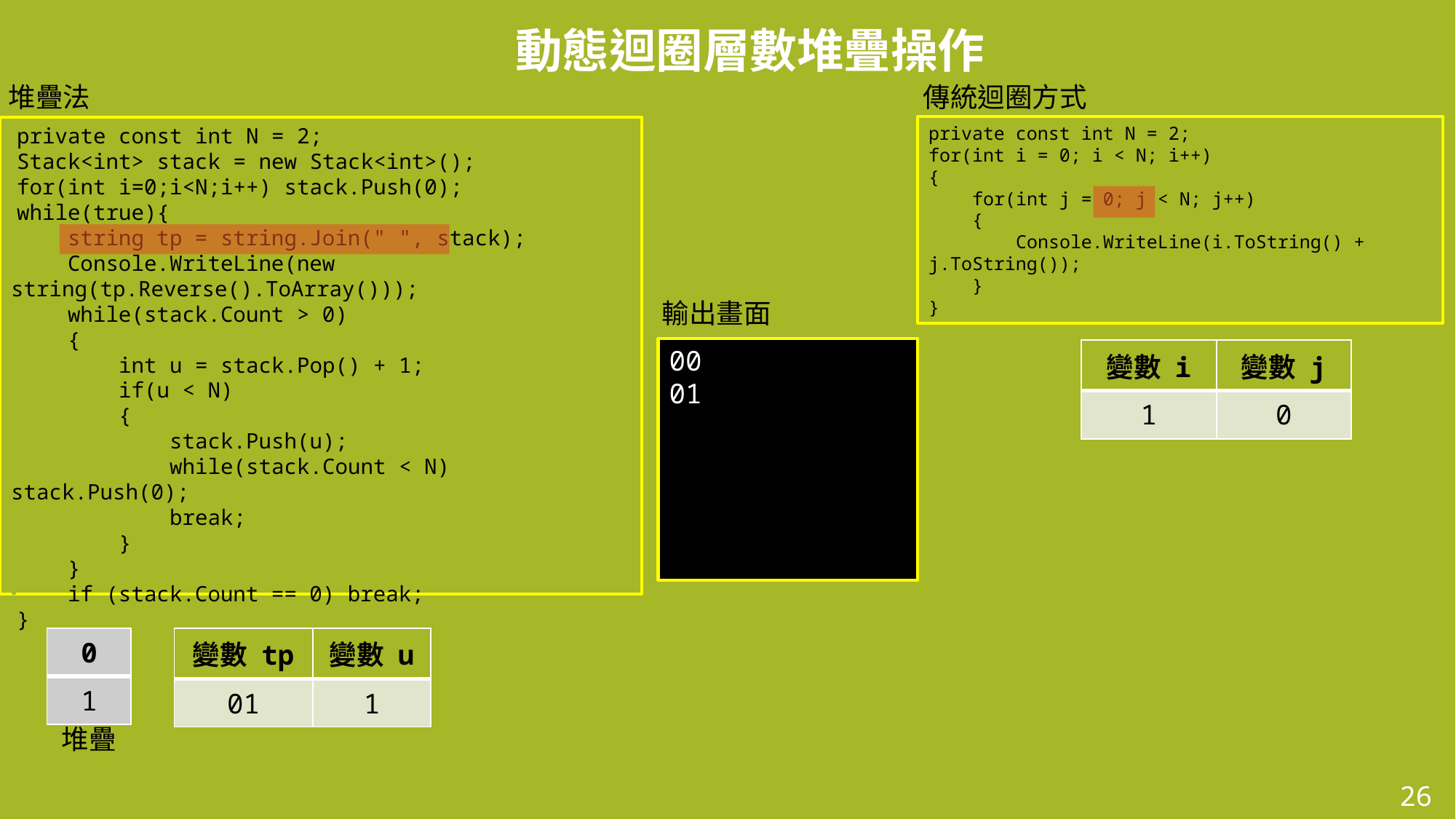

動態迴圈層數堆疊操作
傳統迴圈方式
堆疊法
#
private const int N = 2;
for(int i = 0; i < N; i++)
{
    for(int j = 0; j < N; j++)
    {
        Console.WriteLine(i.ToString() + j.ToString());
    }
}
private const int N = 2;
Stack<int> stack = new Stack<int>();
for(int i=0;i<N;i++) stack.Push(0);
while(true){
    string tp = string.Join(" ", stack);
    Console.WriteLine(new string(tp.Reverse().ToArray()));
    while(stack.Count > 0)
    {
        int u = stack.Pop() + 1;
        if(u < N)
        {
            stack.Push(u);
            while(stack.Count < N) stack.Push(0);
            break;
        }
    }
    if (stack.Count == 0) break;
}

輸出畫面
00
01
| 變數 i | 變數 j |
| --- | --- |
| 1 | 0 |
| 0 |
| --- |
| 1 |
| 變數 tp | 變數 u |
| --- | --- |
| 01 | 1 |
堆疊
26